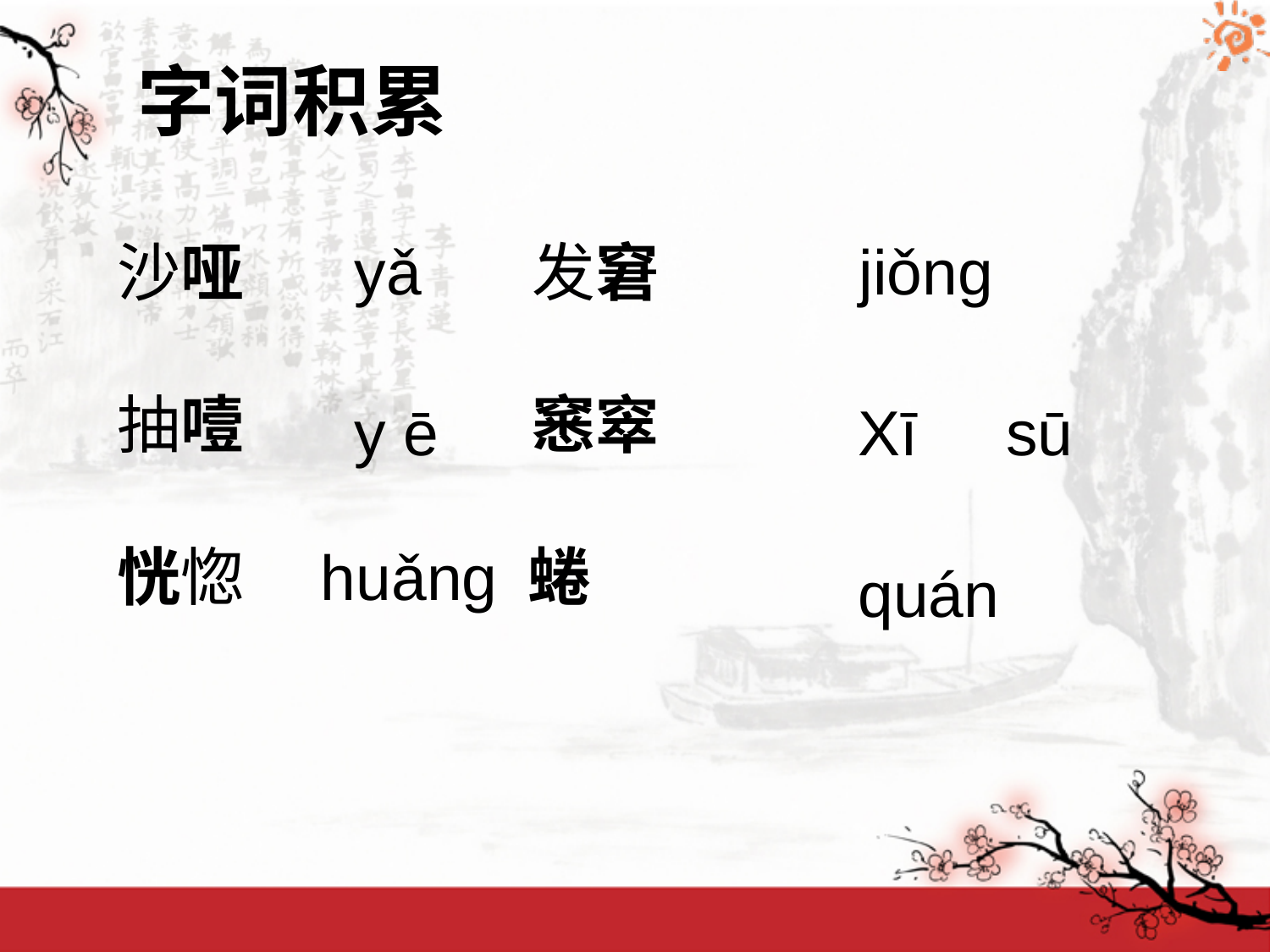

字词积累
yǎ
jiǒng
沙哑                    发窘

抽噎                    窸窣

恍惚                    蜷

y ē
Xī     sū
huǎng
quán